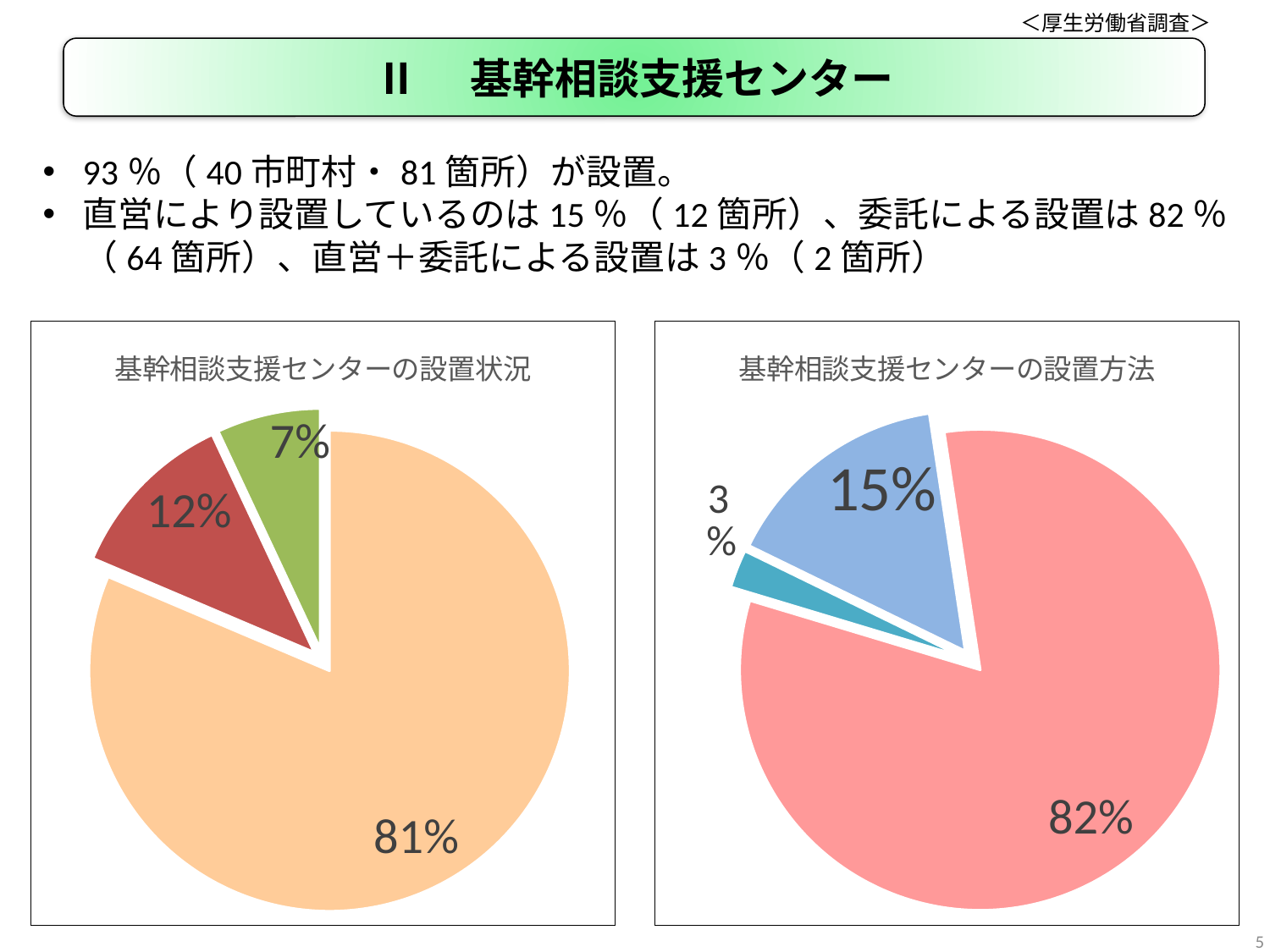

＜厚生労働省調査＞
Ⅱ　基幹相談支援センター
93％（40市町村・81箇所）が設置。
直営により設置しているのは15％（12箇所）、委託による設置は82％（64箇所）、直営＋委託による設置は3％（2箇所）

### Chart: 基幹相談支援センターの設置状況

| Category | 障がい者相談支援事業の実施状況 |
|---|---|
| 単独で実施 | 35.0 |
| 複数市町村共同で実施 | 5.0 |
| 令和８年度中に設置予定 | 3.0 |

### Chart: 基幹相談支援センターの設置方法

| Category | 障がい者相談支援事業の実施状況 |
|---|---|
| 直営で実施 | 12.0 |
| 委託で実施 | 64.0 |
| 直営＋委託で実施 | 2.0 |
5